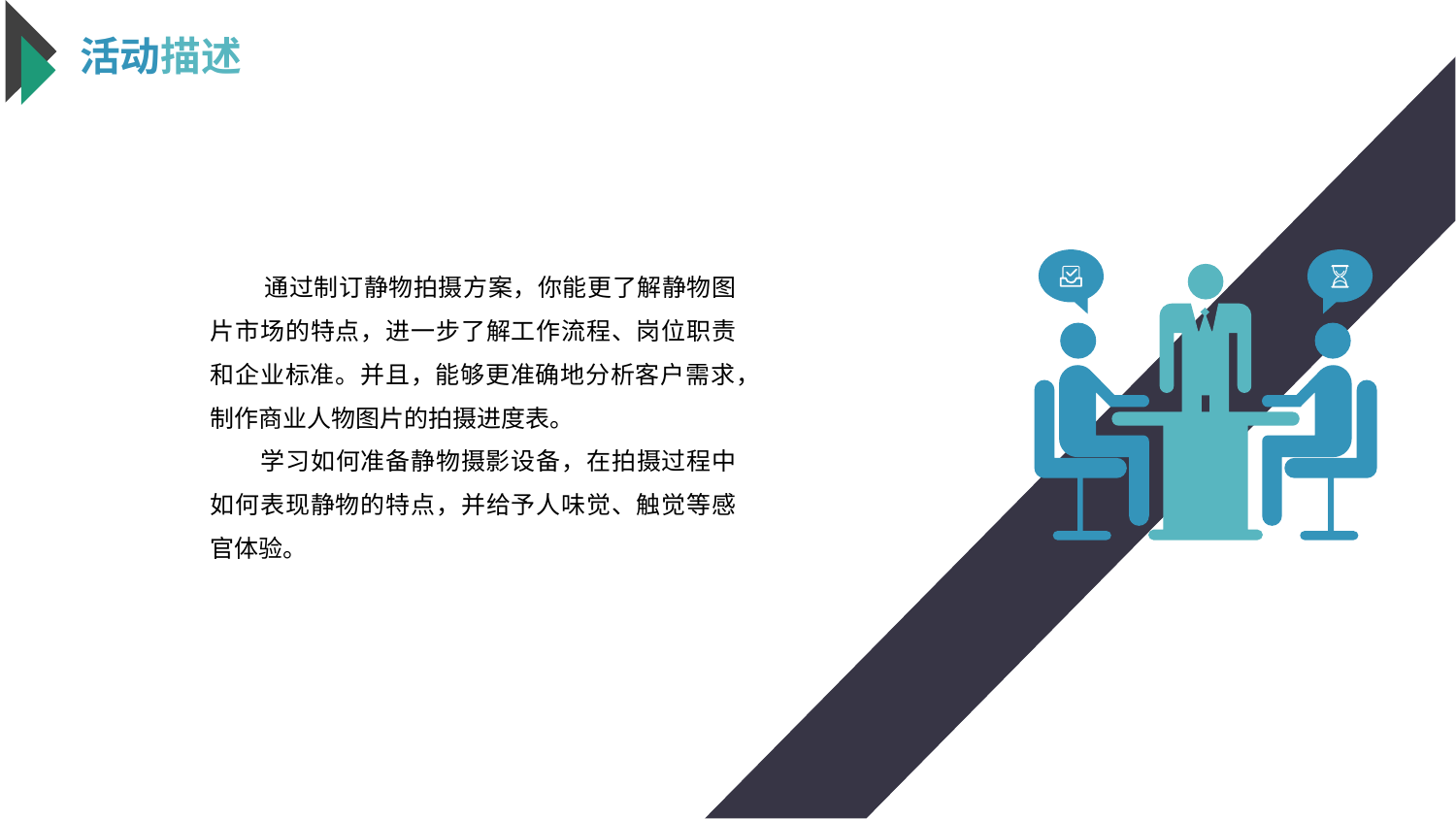

活动描述

        通过制订静物拍摄方案，你能更了解静物图片市场的特点，进一步了解工作流程、岗位职责和企业标准。并且，能够更准确地分析客户需求，制作商业人物图片的拍摄进度表。
       学习如何准备静物摄影设备，在拍摄过程中如何表现静物的特点，并给予人味觉、触觉等感官体验。